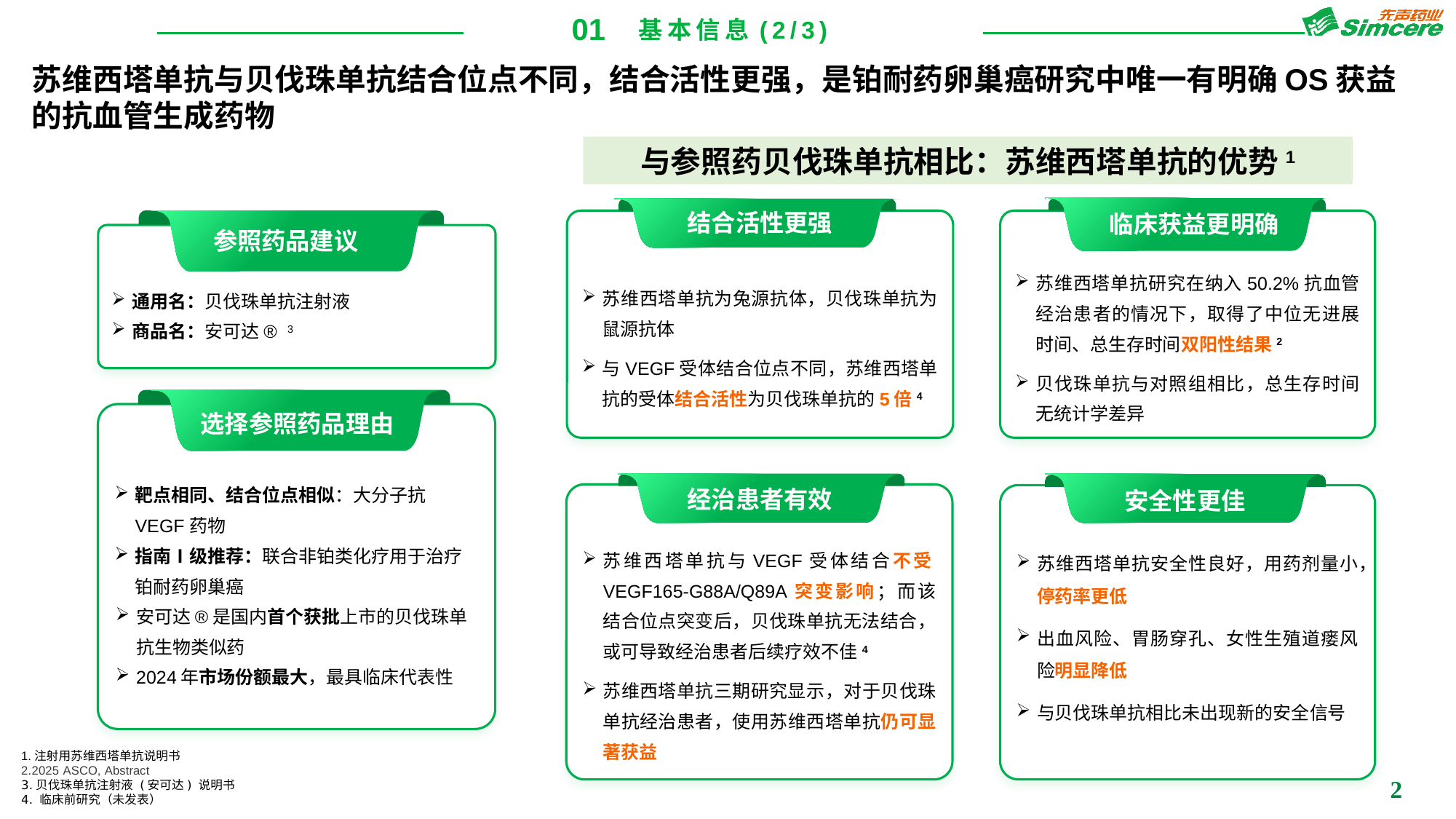

01
基本信息(2/3)
苏维西塔单抗与贝伐珠单抗结合位点不同，结合活性更强，是铂耐药卵巢癌研究中唯一有明确OS获益的抗血管生成药物
与参照药贝伐珠单抗相比：苏维西塔单抗的优势1
结合活性更强

临床获益更明确

苏维西塔单抗为兔源抗体，贝伐珠单抗为鼠源抗体
与VEGF受体结合位点不同，苏维西塔单抗的受体结合活性为贝伐珠单抗的5倍4

苏维西塔单抗研究在纳入50.2%抗血管经治患者的情况下，取得了中位无进展时间、总生存时间双阳性结果2
贝伐珠单抗与对照组相比，总生存时间无统计学差异
参照药品建议

通用名：贝伐珠单抗注射液
商品名：安可达®  3

选择参照药品理由

靶点相同、结合位点相似：大分子抗VEGF药物
指南Ⅰ级推荐：联合非铂类化疗用于治疗铂耐药卵巢癌
安可达®是国内首个获批上市的贝伐珠单抗生物类似药
2024年市场份额最大，最具临床代表性
经治患者有效

安全性更佳

苏维西塔单抗与VEGF受体结合不受VEGF165-G88A/Q89A突变影响；而该结合位点突变后，贝伐珠单抗无法结合，或可导致经治患者后续疗效不佳4
苏维西塔单抗三期研究显示，对于贝伐珠单抗经治患者，使用苏维西塔单抗仍可显著获益
苏维西塔单抗安全性良好，用药剂量小，停药率更低
出血风险、胃肠穿孔、女性生殖道瘘风险明显降低
与贝伐珠单抗相比未出现新的安全信号
1.注射用苏维西塔单抗说明书
2.2025 ASCO, Abstract
3.贝伐珠单抗注射液 (安可达) 说明书
4. 临床前研究（未发表）
2